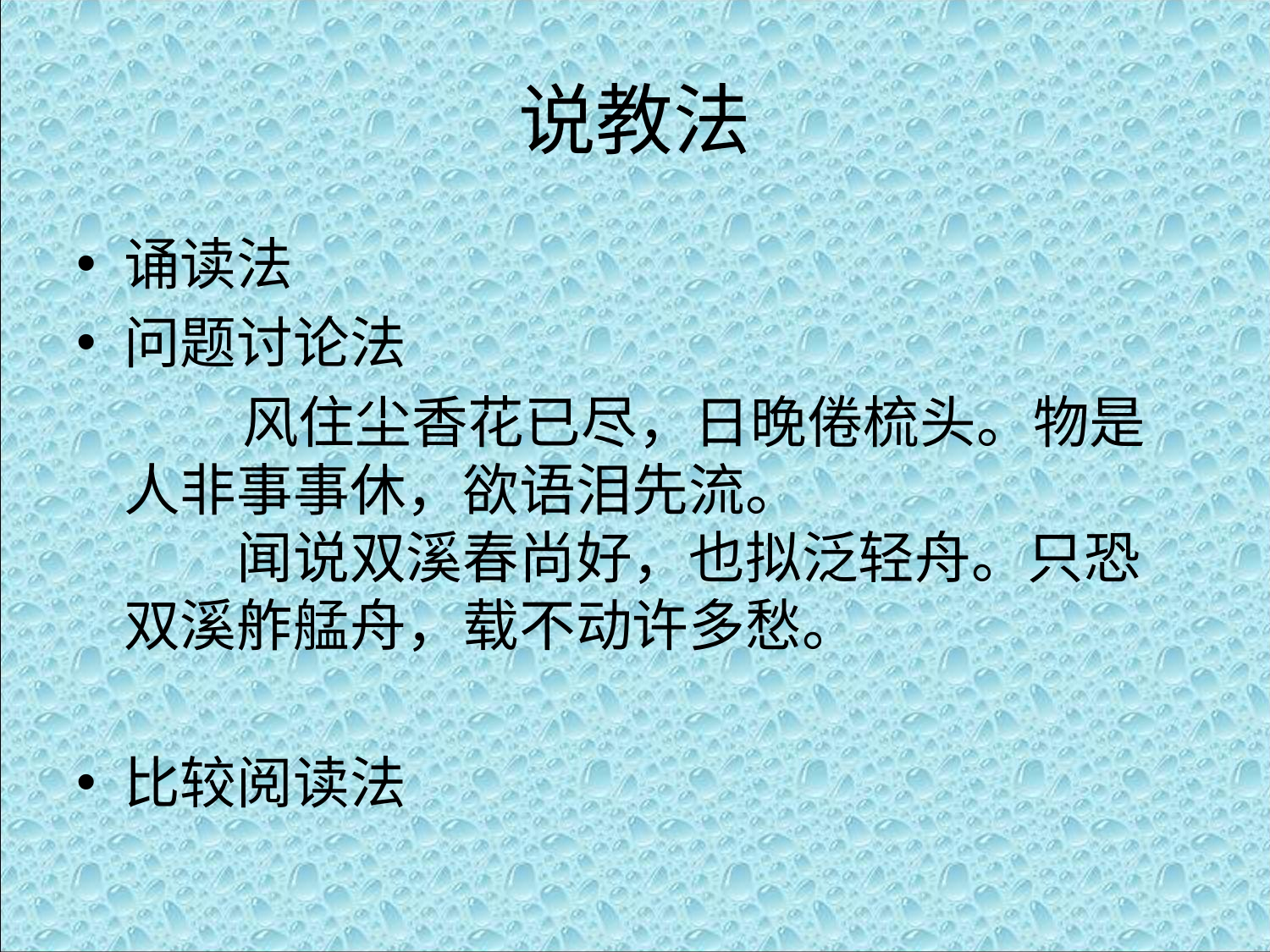

# 说教法
诵读法
问题讨论法
            风住尘香花已尽，日晚倦梳头。物是人非事事休，欲语泪先流。
　　闻说双溪春尚好，也拟泛轻舟。只恐双溪舴艋舟，载不动许多愁。

比较阅读法